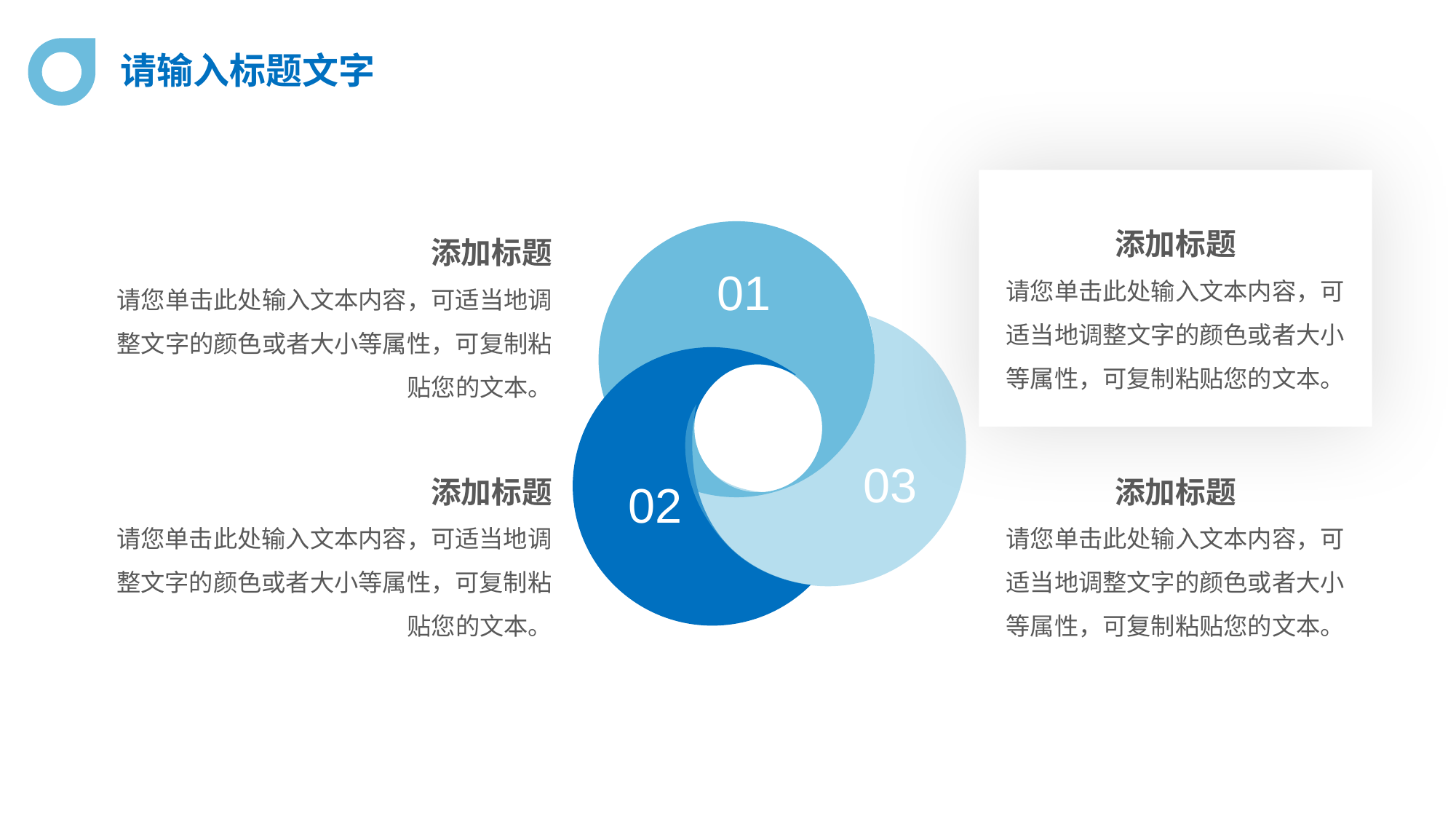

请输入标题文字

添加标题
请您单击此处输入文本内容，可适当地调整文字的颜色或者大小等属性，可复制粘贴您的文本。
添加标题
请您单击此处输入文本内容，可适当地调整文字的颜色或者大小等属性，可复制粘贴您的文本。

01

03
02
添加标题
请您单击此处输入文本内容，可适当地调整文字的颜色或者大小等属性，可复制粘贴您的文本。
添加标题
请您单击此处输入文本内容，可适当地调整文字的颜色或者大小等属性，可复制粘贴您的文本。